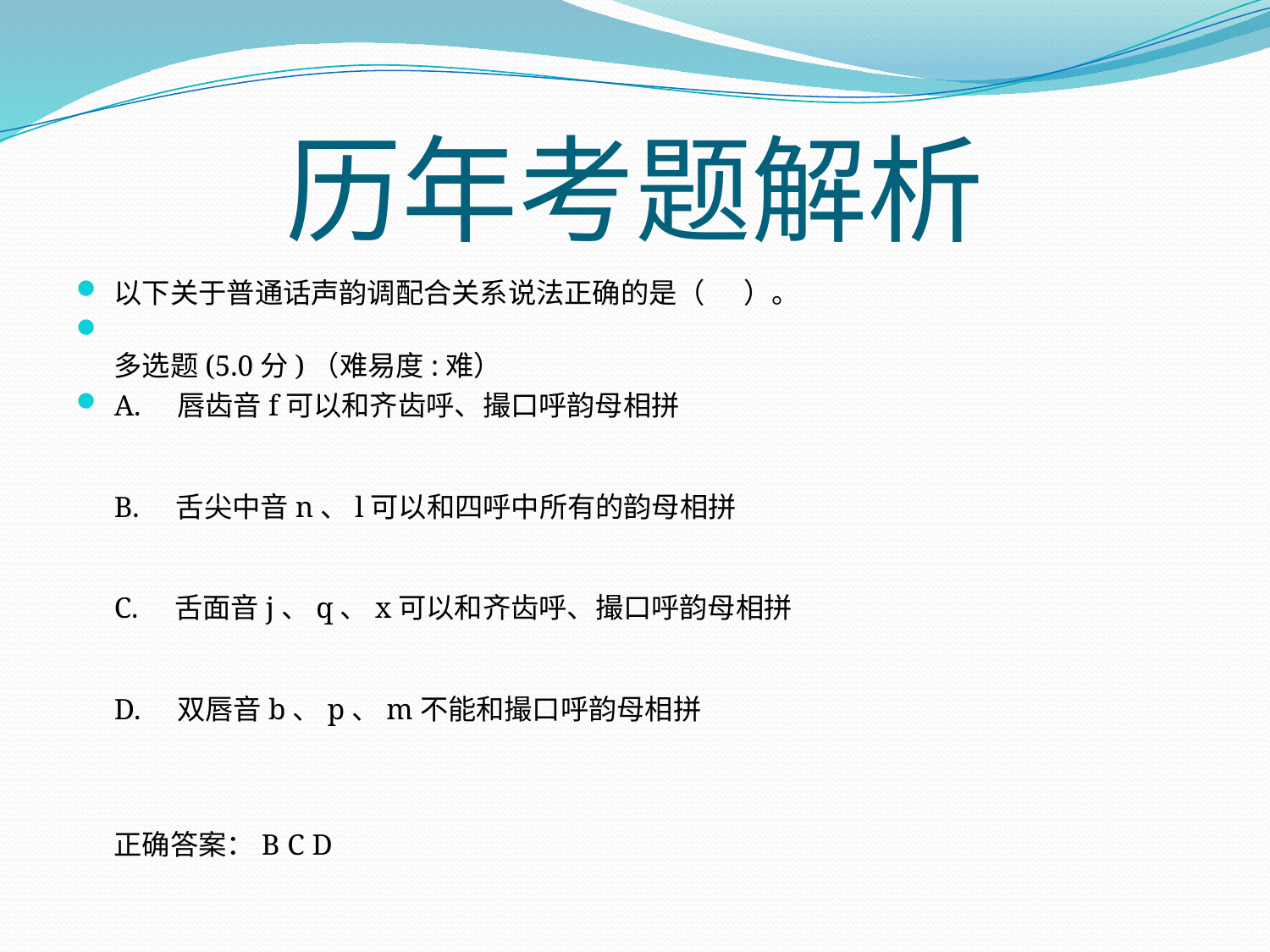

# 历年考题解析
以下关于普通话声韵调配合关系说法正确的是（      ）。
多选题(5.0分)（难易度:难）
A.    唇齿音f可以和齐齿呼、撮口呼韵母相拼
B.    舌尖中音n、l可以和四呼中所有的韵母相拼
C.    舌面音j、q、x可以和齐齿呼、撮口呼韵母相拼
D.    双唇音b、p、m不能和撮口呼韵母相拼
正确答案：B C D